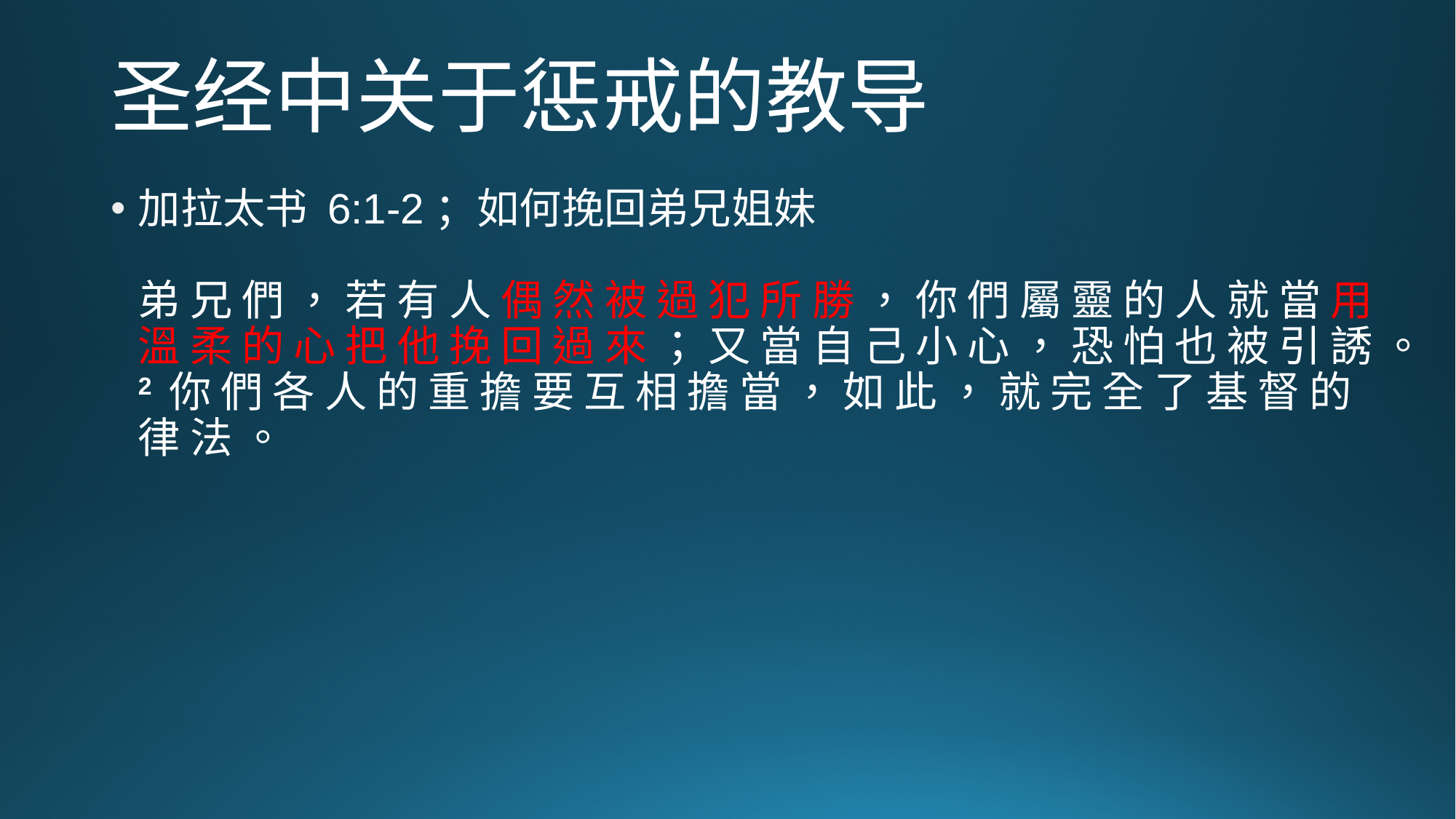

# 圣经中关于惩戒的教导
加拉太书 6:1-2；如何挽回弟兄姐妹
弟 兄 們 ， 若 有 人 偶 然 被 過 犯 所 勝 ， 你 們 屬 靈 的 人 就 當 用 溫 柔 的 心 把 他 挽 回 過 來 ； 又 當 自 己 小 心 ， 恐 怕 也 被 引 誘 。2 你 們 各 人 的 重 擔 要 互 相 擔 當 ， 如 此 ， 就 完 全 了 基 督 的 律 法 。